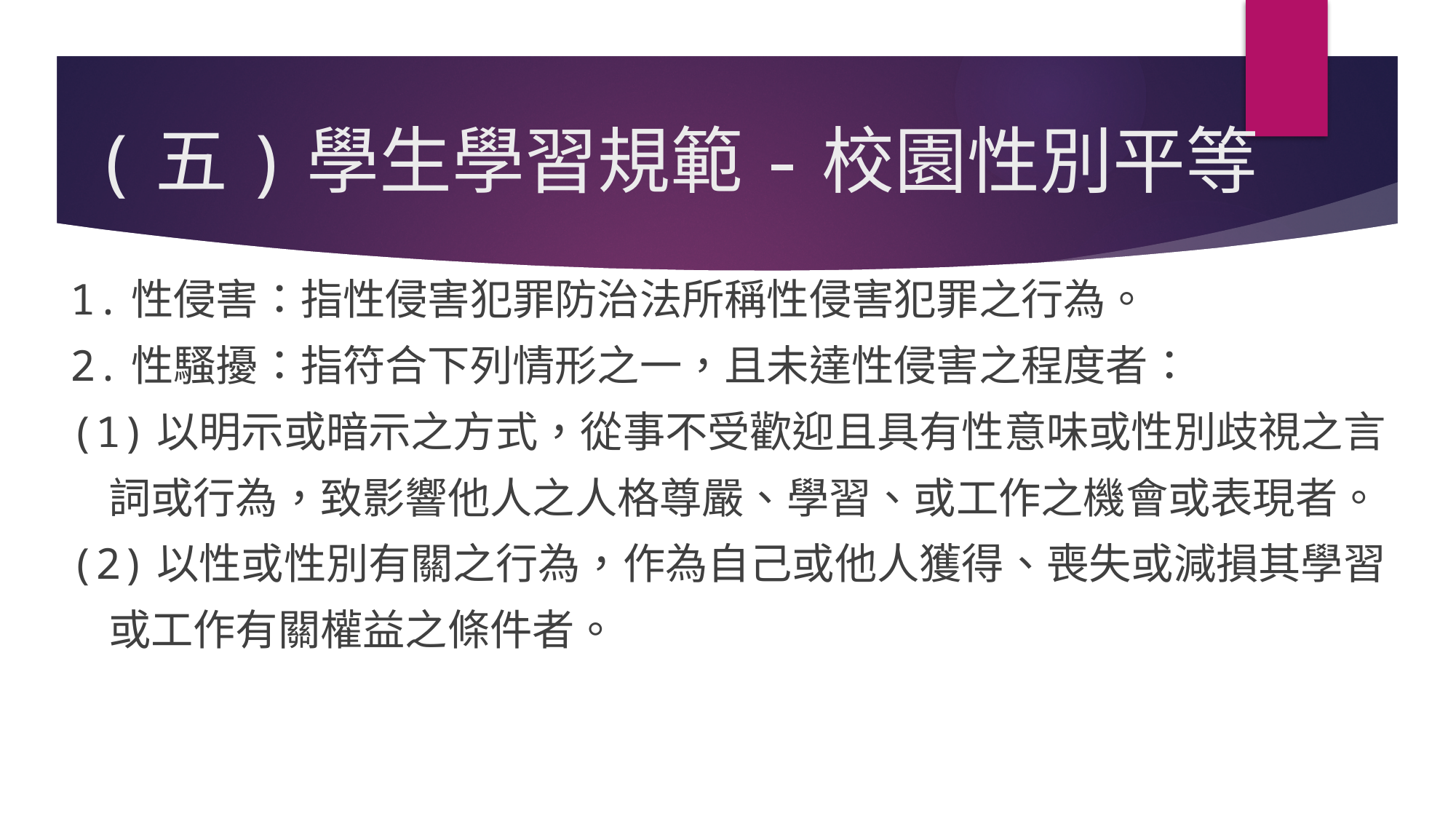

# (五)學生學習規範-校園性別平等
1.性侵害：指性侵害犯罪防治法所稱性侵害犯罪之行為。
2.性騷擾：指符合下列情形之一，且未達性侵害之程度者：
(1)以明示或暗示之方式，從事不受歡迎且具有性意味或性別歧視之言
   詞或行為，致影響他人之人格尊嚴、學習、或工作之機會或表現者。
(2)以性或性別有關之行為，作為自己或他人獲得、喪失或減損其學習
   或工作有關權益之條件者。